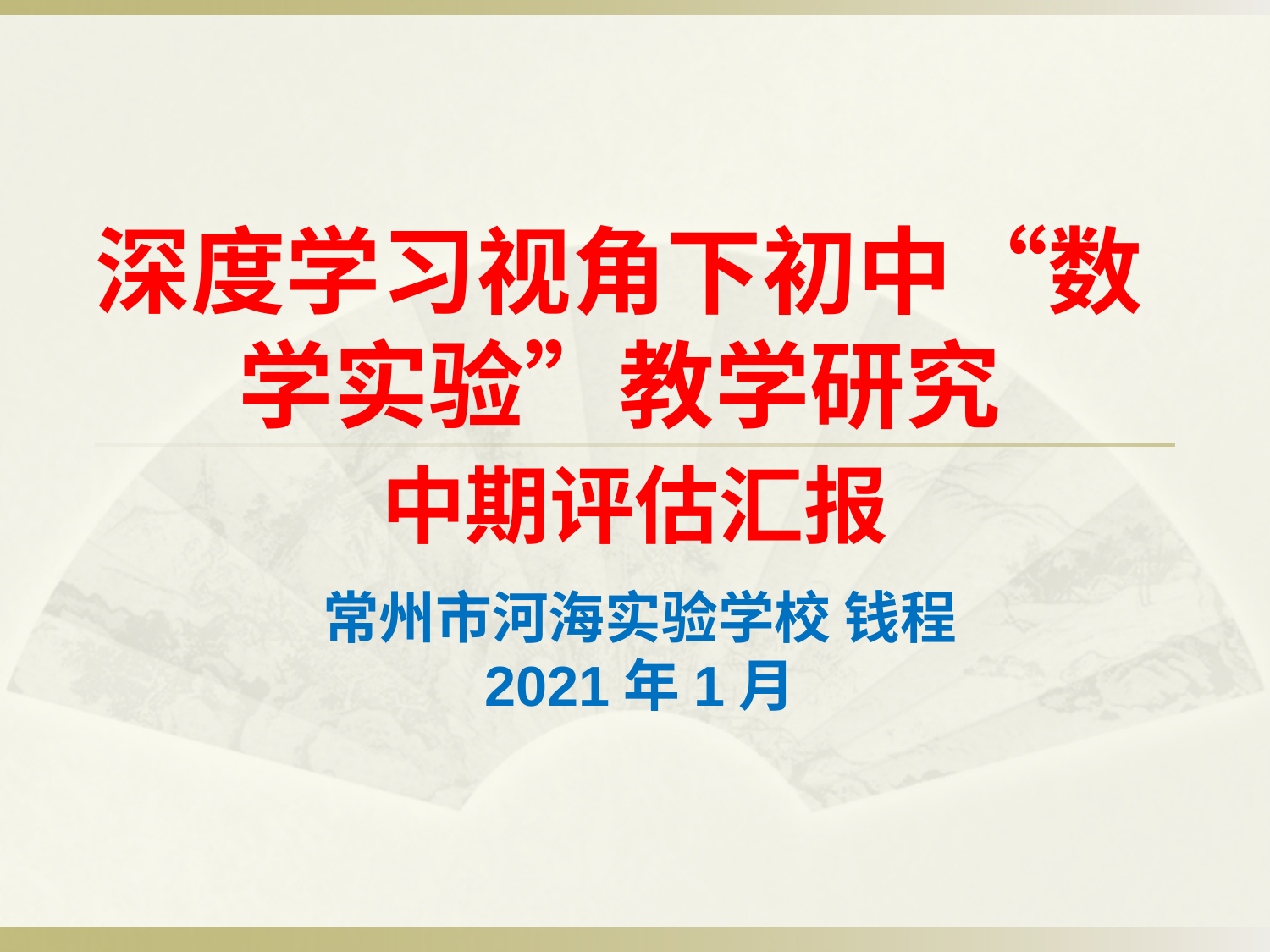

# 深度学习视角下初中“数学实验”教学研究
中期评估汇报
常州市河海实验学校 钱程
2021年1月